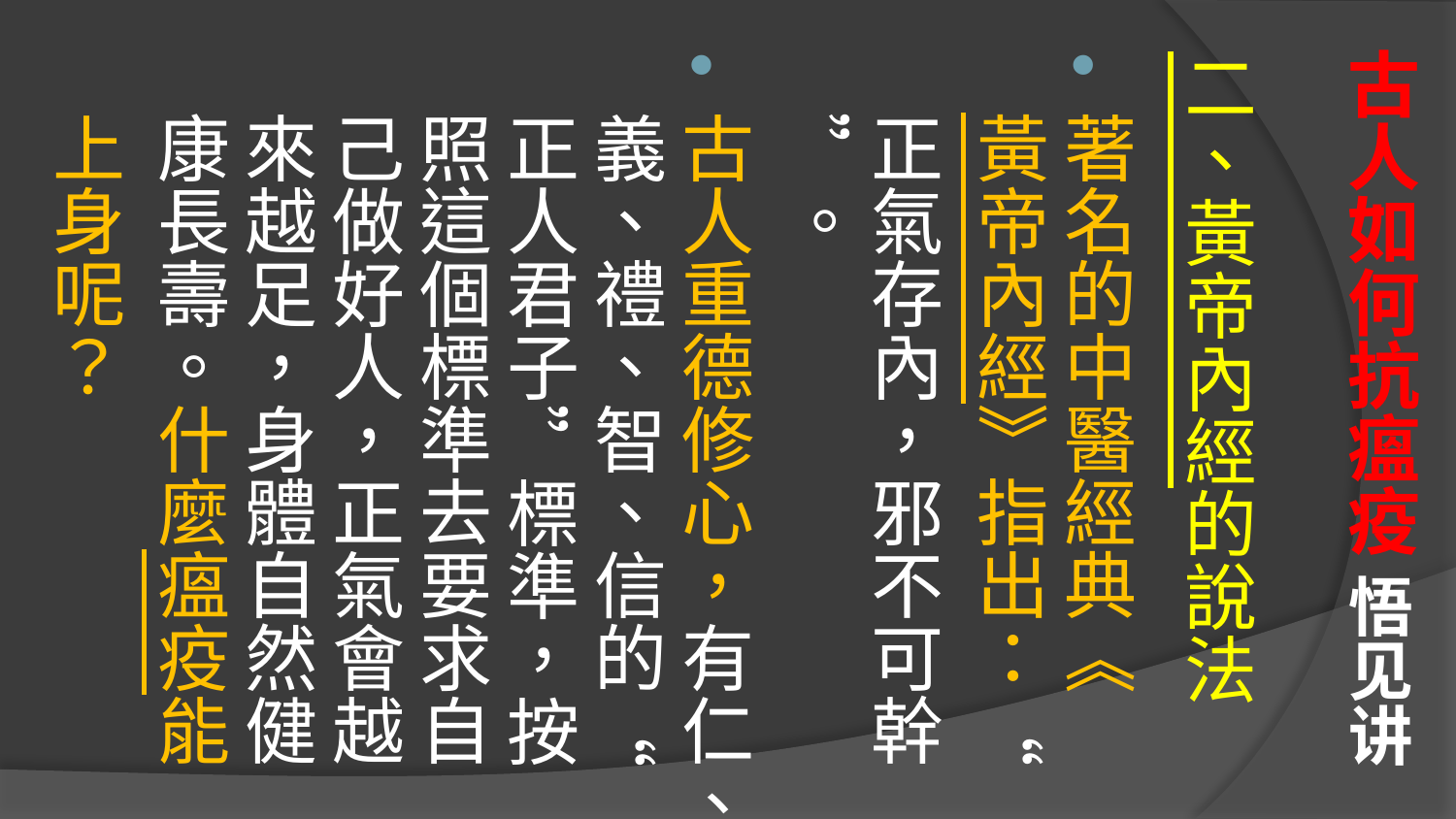

# 古人如何抗瘟疫 悟见讲
二、黃帝內經的說法
著名的中醫經典《黃帝內經》指出：“正氣存內，邪不可幹”。
古人重德修心，有仁、義、禮、智、信的“正人君子”標準，按照這個標準去要求自己做好人，正氣會越來越足，身體自然健康長壽。什麼瘟疫能上身呢？